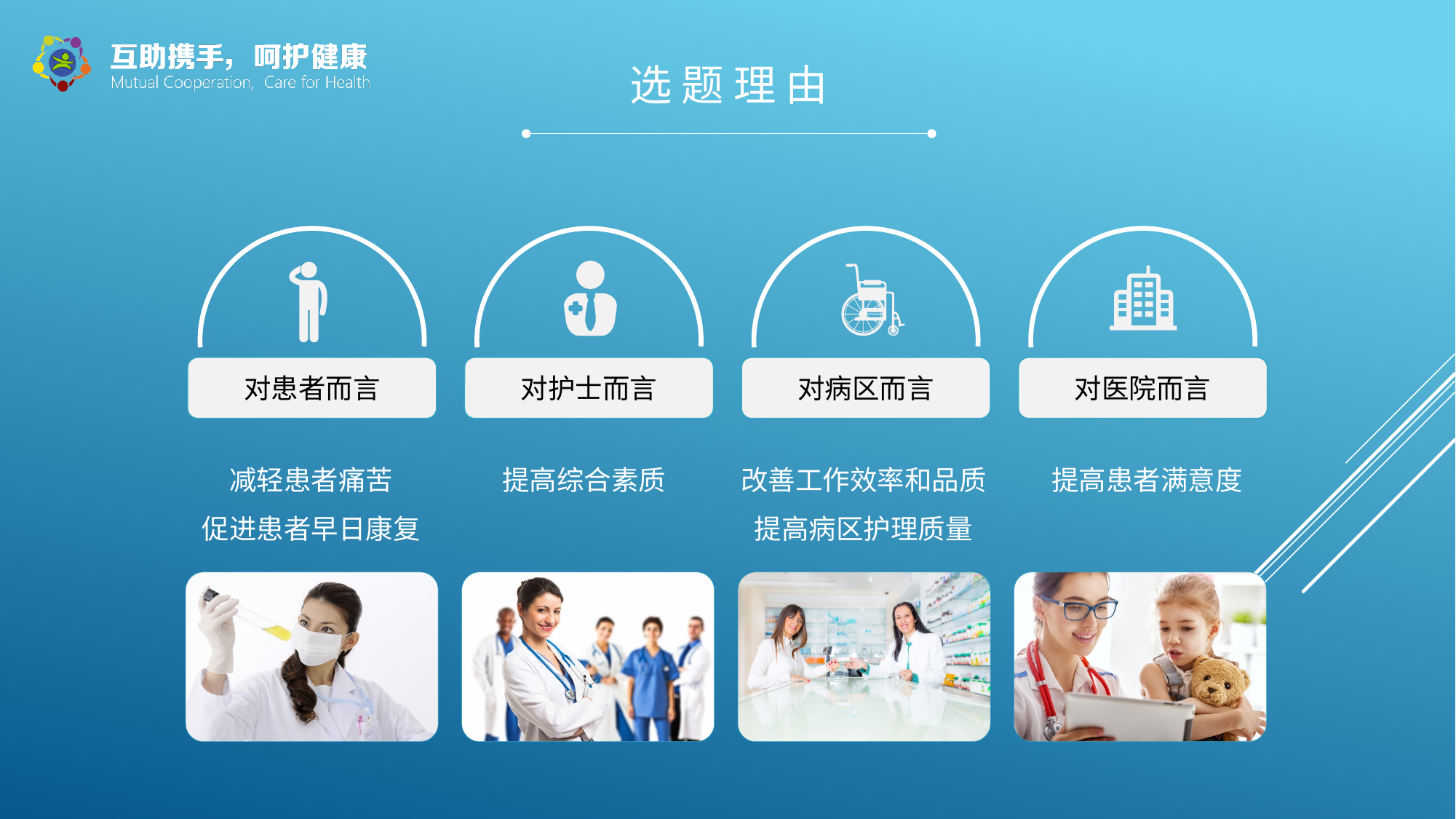

选 题 理 由

对患者而言

对护士而言

对病区而言

对医院而言
减轻患者痛苦
促进患者早日康复
提高综合素质
改善工作效率和品质
提高病区护理质量
提高患者满意度

.